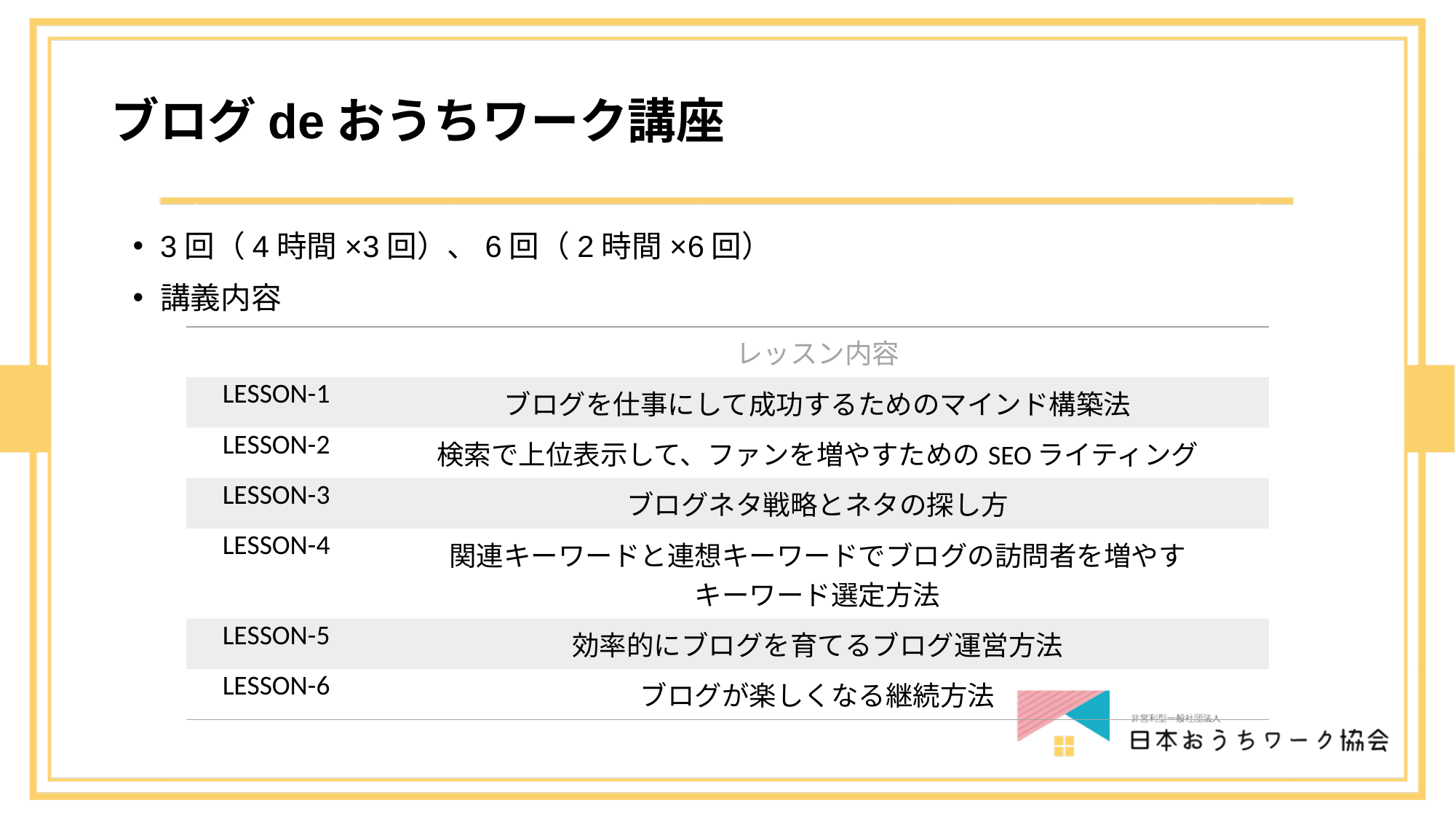

# ブログdeおうちワーク講座
3回（4時間×3回）、6回（2時間×6回）
講義内容

|  | レッスン内容 |
| --- | --- |
| LESSON-1 | ブログを仕事にして成功するためのマインド構築法 |
| LESSON-2 | 検索で上位表示して、ファンを増やすためのSEOライティング |
| LESSON-3 | ブログネタ戦略とネタの探し方 |
| LESSON-4 | 関連キーワードと連想キーワードでブログの訪問者を増やす キーワード選定方法 |
| LESSON-5 | 効率的にブログを育てるブログ運営方法 |
| LESSON-6 | ブログが楽しくなる継続方法 |